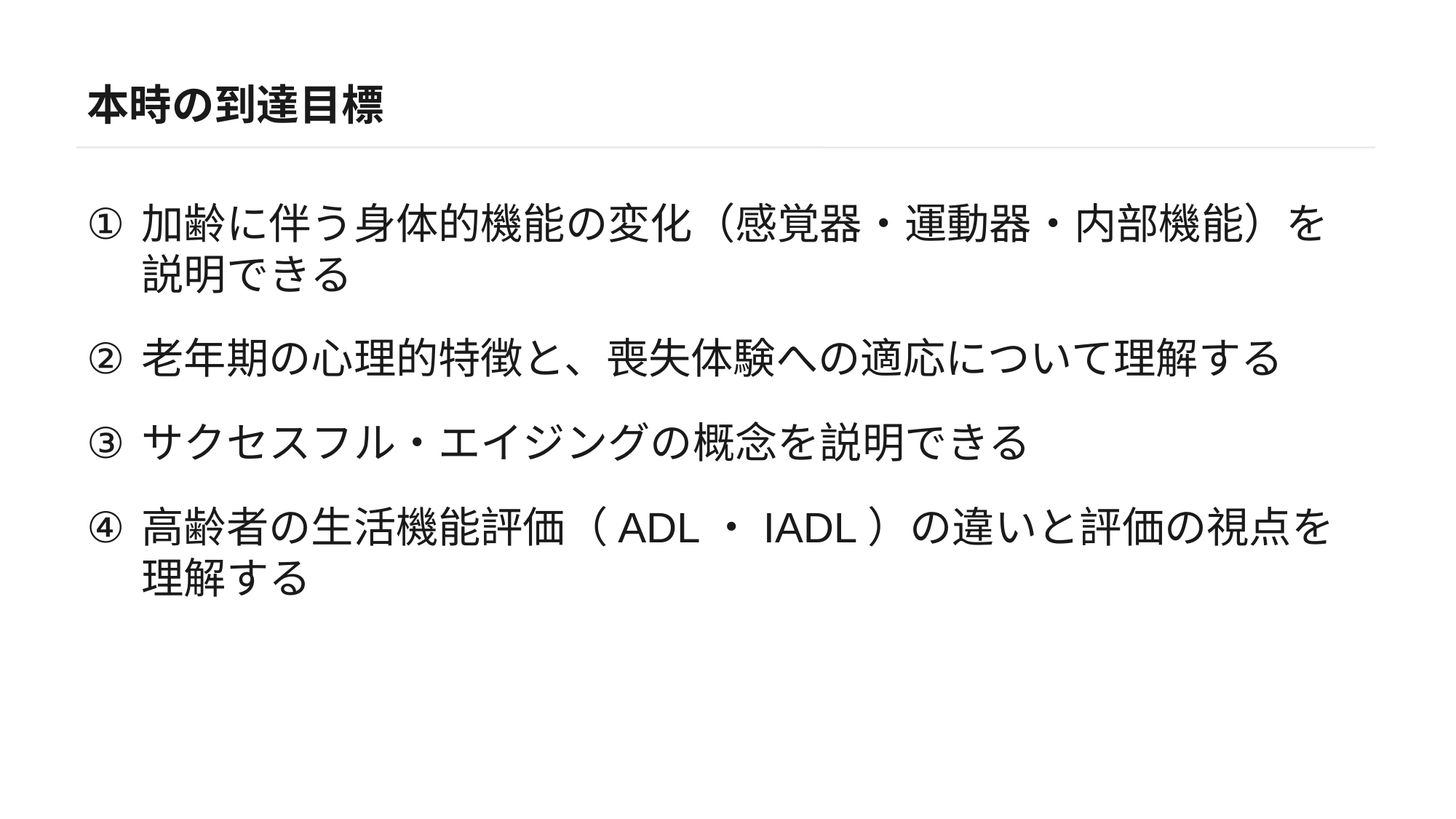

本時の到達目標

加齢に伴う身体的機能の変化（感覚器・運動器・内部機能）を説明できる
老年期の心理的特徴と、喪失体験への適応について理解する
サクセスフル・エイジングの概念を説明できる
高齢者の生活機能評価（ADL・IADL）の違いと評価の視点を理解する